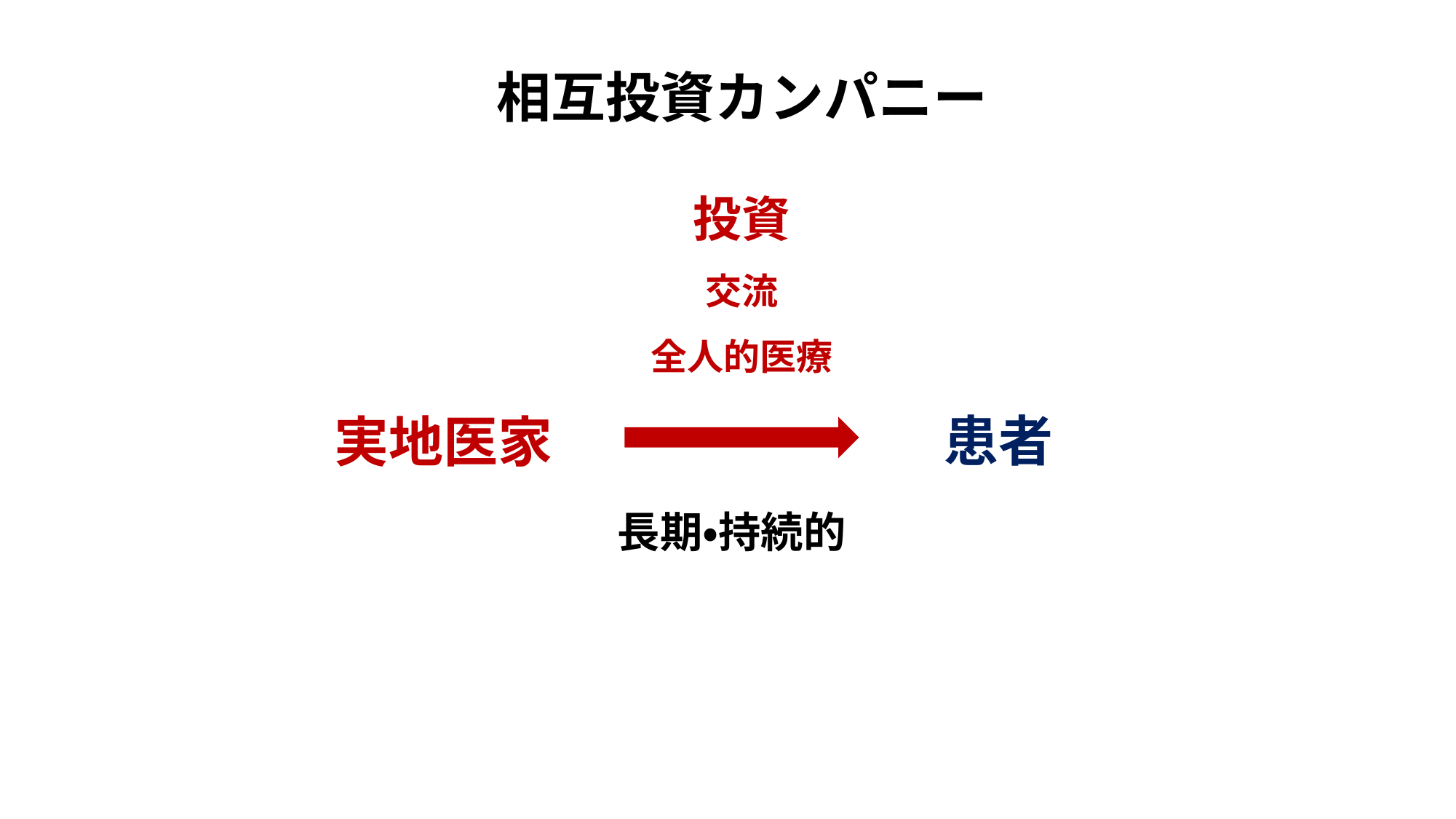

相互投資カンパニー
投資
交流
全人的医療

患者
実地医家
長期・持続的